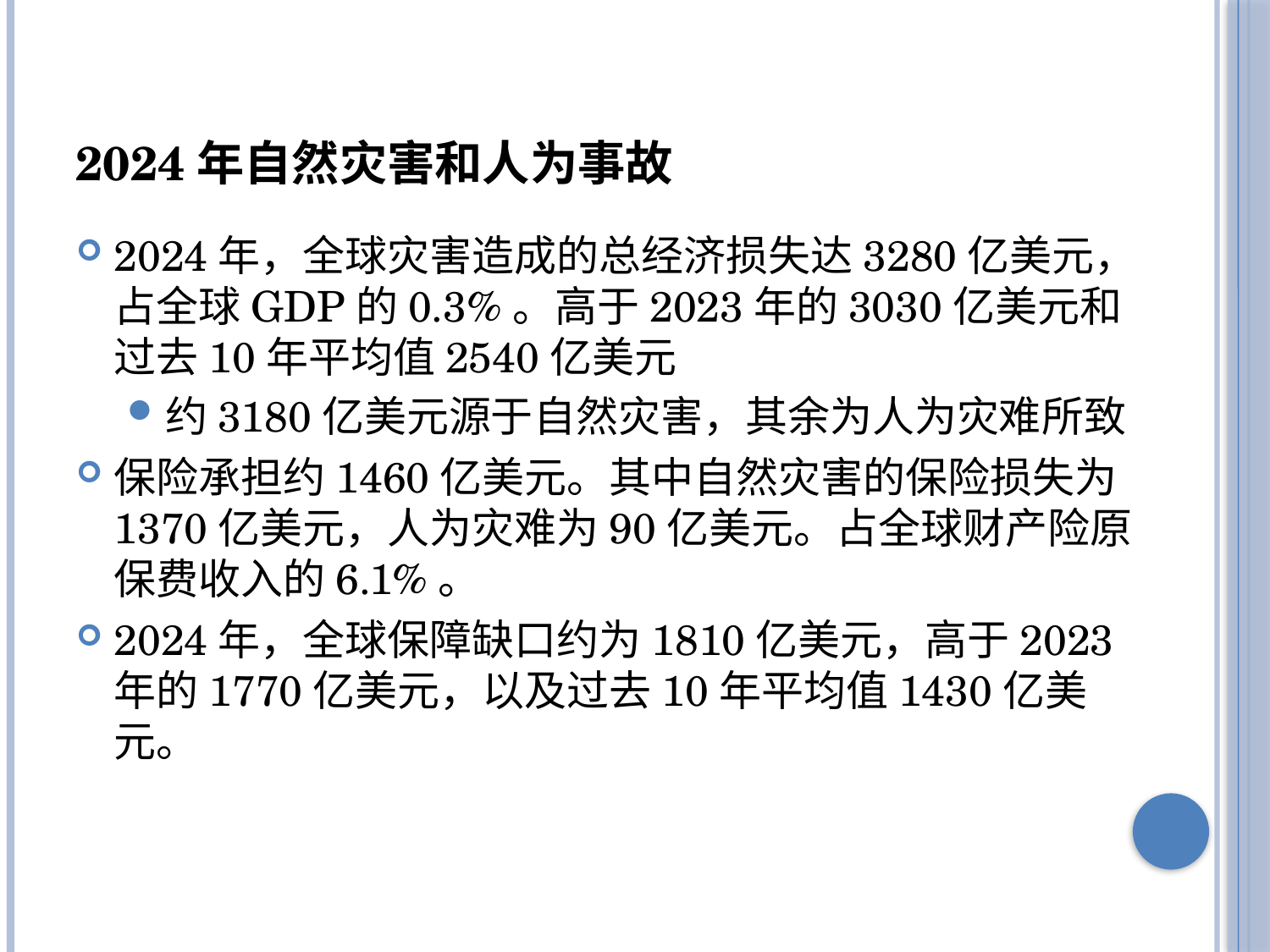

# 2024年自然灾害和人为事故
2024年，全球灾害造成的总经济损失达3280亿美元，占全球GDP的0.3%。高于2023年的3030亿美元和过去10年平均值2540亿美元
约3180亿美元源于自然灾害，其余为人为灾难所致
保险承担约1460亿美元。其中自然灾害的保险损失为1370亿美元，人为灾难为90亿美元。占全球财产险原保费收入的6.1%。
2024年，全球保障缺口约为1810亿美元，高于2023年的1770亿美元，以及过去10年平均值1430亿美元。